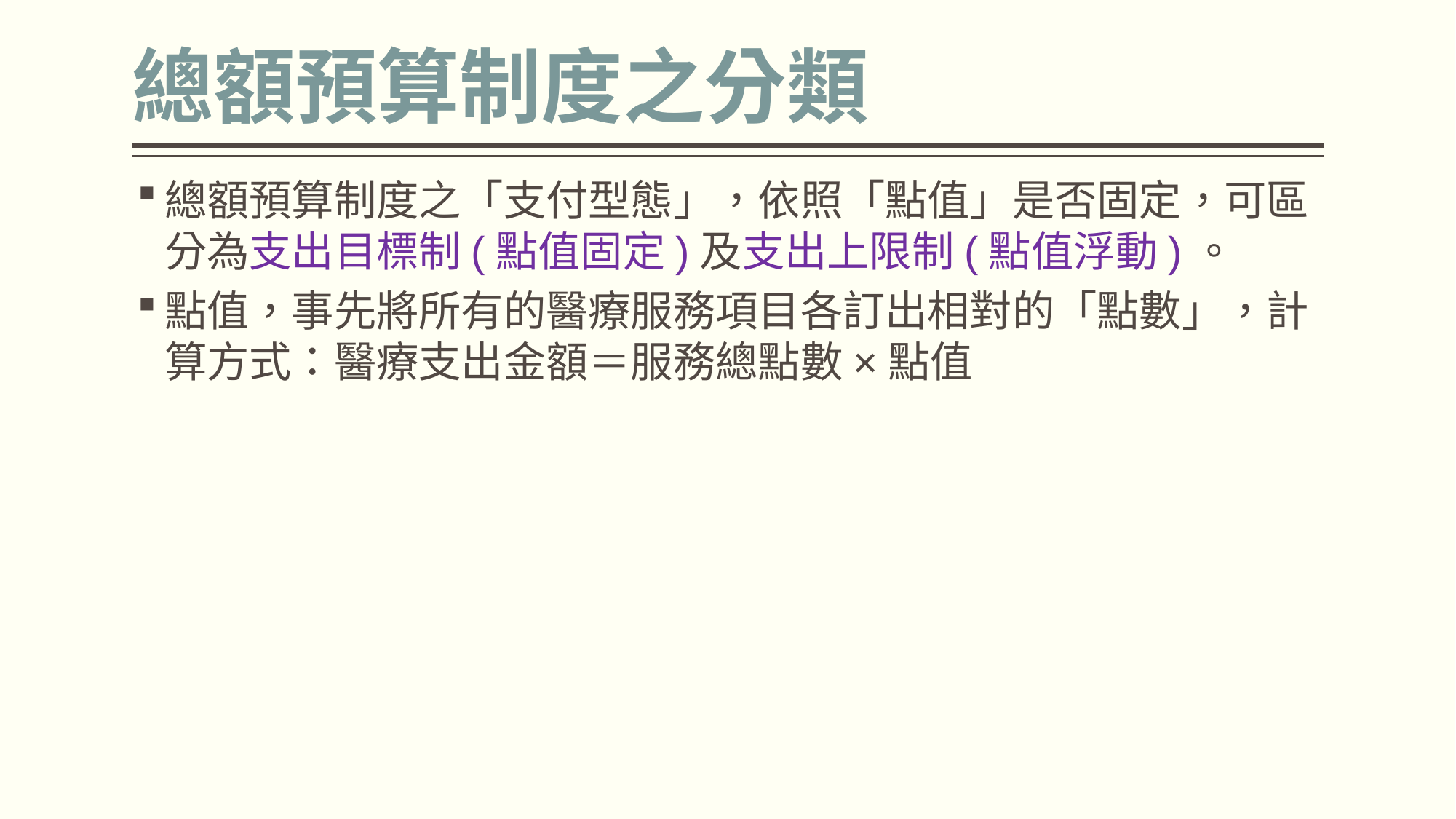

# 總額預算制度之分類
總額預算制度之「支付型態」，依照「點值」是否固定，可區分為支出目標制(點值固定)及支出上限制(點值浮動)。
點值，事先將所有的醫療服務項目各訂出相對的「點數」，計算方式：醫療支出金額＝服務總點數×點值